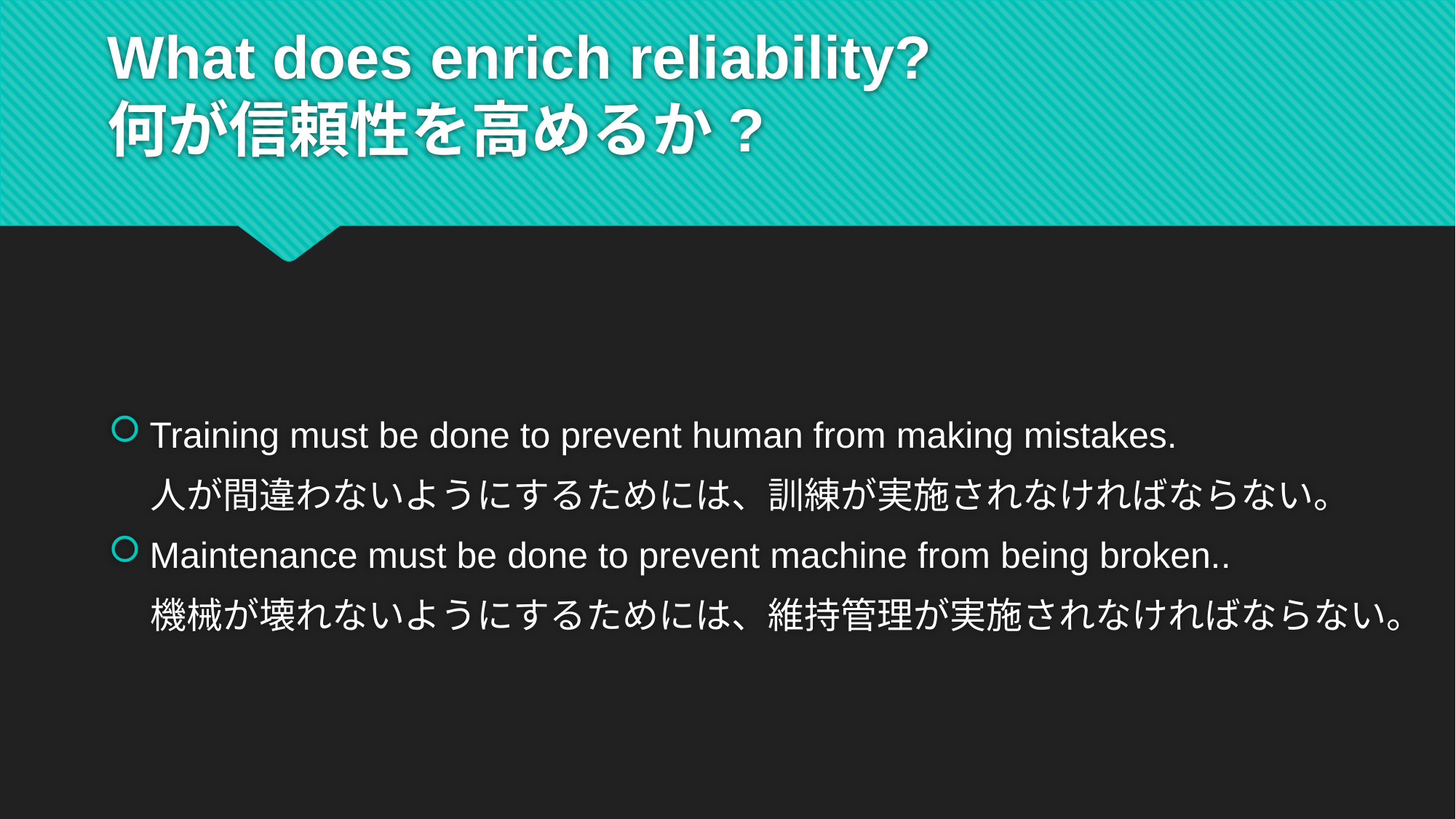

# What does enrich reliability? 何が信頼性を高めるか?
Training must be done to prevent human from making mistakes.
    人が間違わないようにするためには、訓練が実施されなければならない。
Maintenance must be done to prevent machine from being broken..
    機械が壊れないようにするためには、維持管理が実施されなければならない。